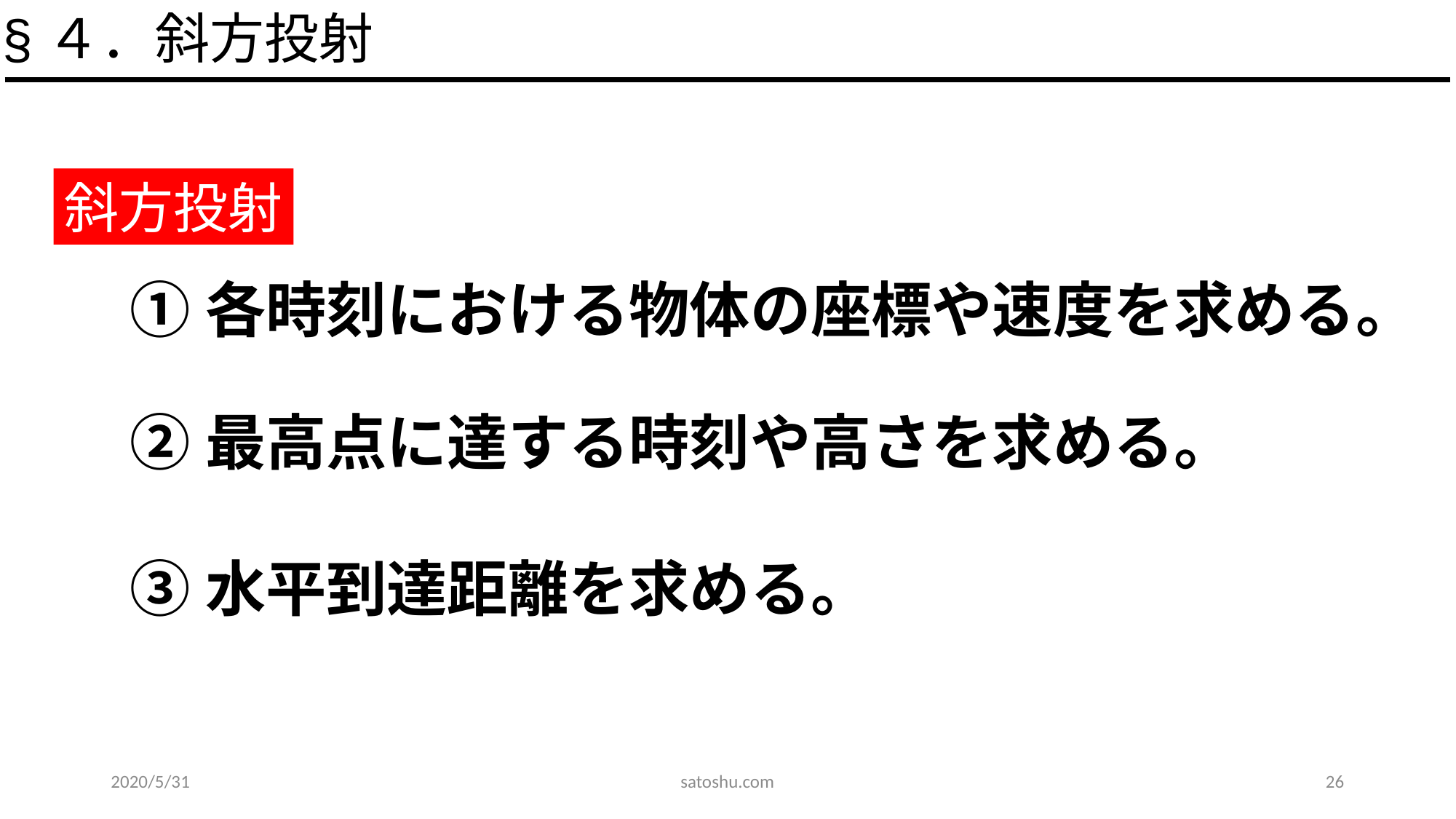

§４．斜方投射
斜方投射
①各時刻における物体の座標や速度を求める。
②最高点に達する時刻や高さを求める。
③水平到達距離を求める。
2020/5/31
satoshu.com
26